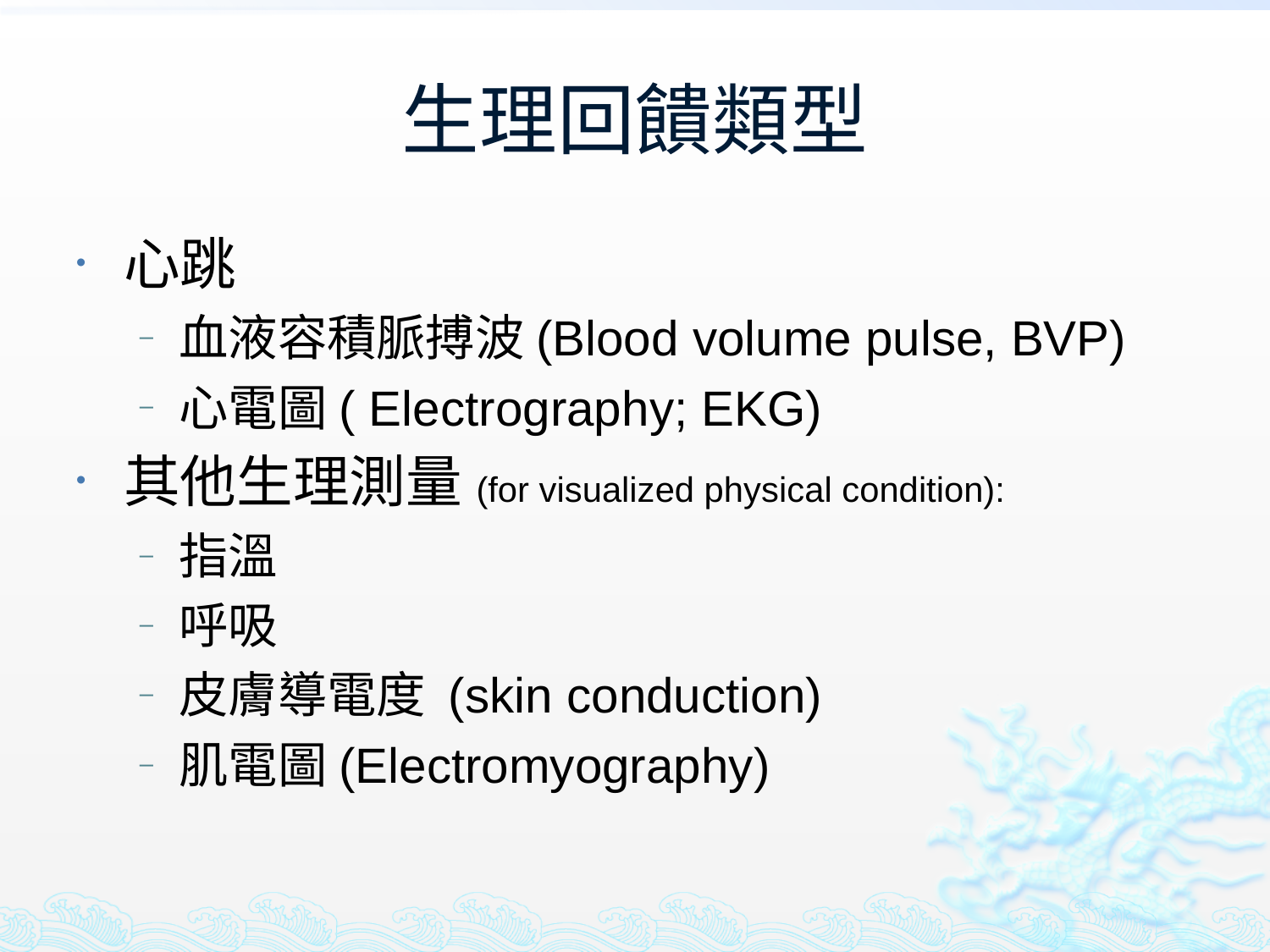

# 生理回饋類型
心跳
血液容積脈搏波(Blood volume pulse, BVP)
心電圖( Electrography; EKG)
其他生理測量(for visualized physical condition):
指溫
呼吸
皮膚導電度 (skin conduction)
肌電圖(Electromyography)